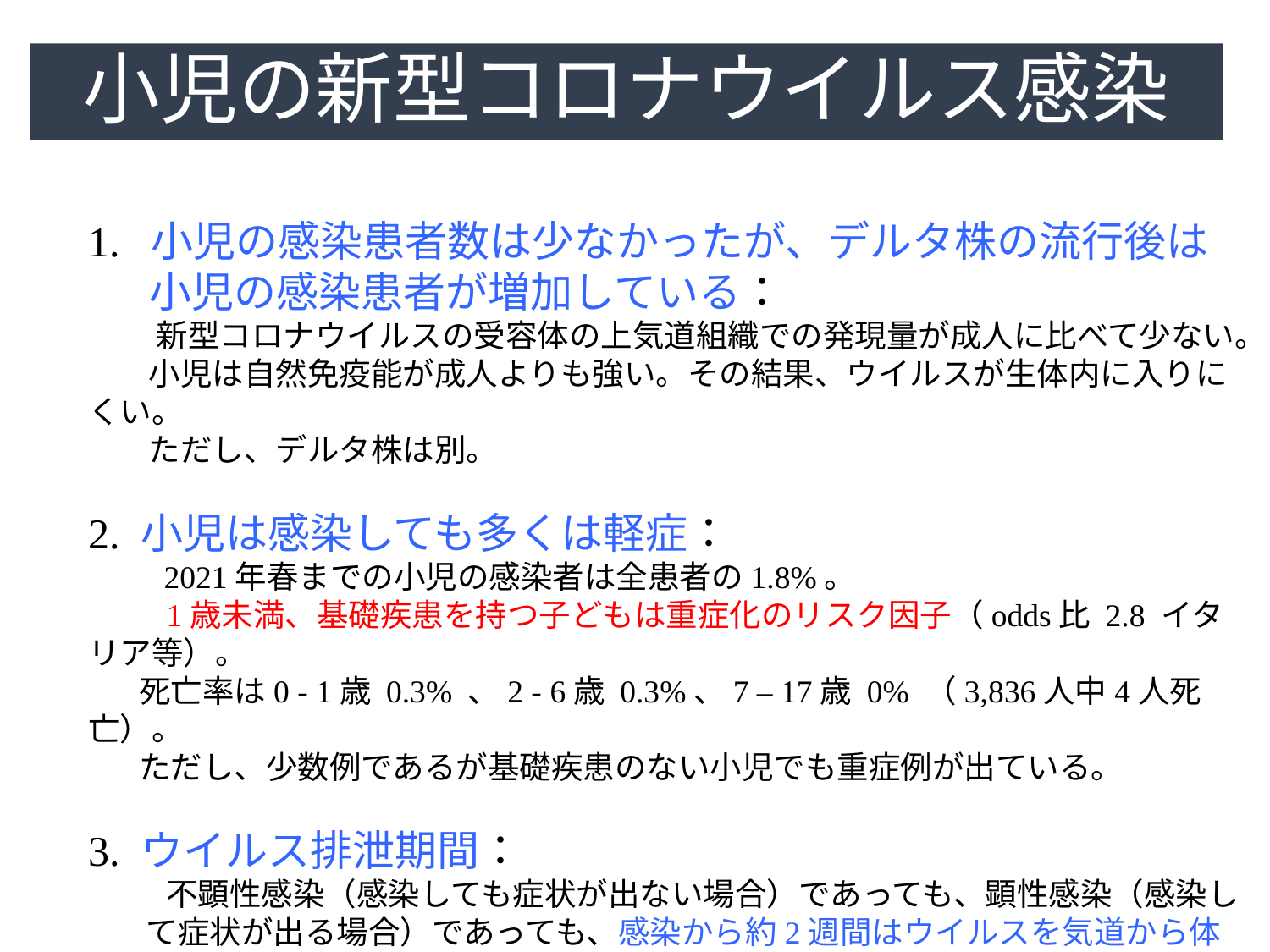

# 小児の新型コロナウイルス感染
1.  小児の感染患者数は少なかったが、デルタ株の流行後は
　  小児の感染患者が増加している：
    　新型コロナウイルスの受容体の上気道組織での発現量が成人に比べて少ない。
　    小児は自然免疫能が成人よりも強い。その結果、ウイルスが生体内に入りにくい。
　    ただし、デルタ株は別。

2. 小児は感染しても多くは軽症：
    　2021年春までの小児の感染者は全患者の1.8%。
　　 1歳未満、基礎疾患を持つ子どもは重症化のリスク因子（odds比 2.8 イタリア等）。
      死亡率は0 - 1歳 0.3% 、2 - 6歳 0.3%、7 – 17歳 0% （3,836人中4人死亡）。
      ただし、少数例であるが基礎疾患のない小児でも重症例が出ている。

3. ウイルス排泄期間：
　　  不顕性感染（感染しても症状が出ない場合）であっても、顕性感染（感染し
       て症状が出る場合）であっても、感染から約2週間はウイルスを気道から体外に排
       出する（他の人に感染させうる）。但し、小児から成人への感染例は少ない。
　     便中へのウイルス排泄が長期間（平均24日間）続く。